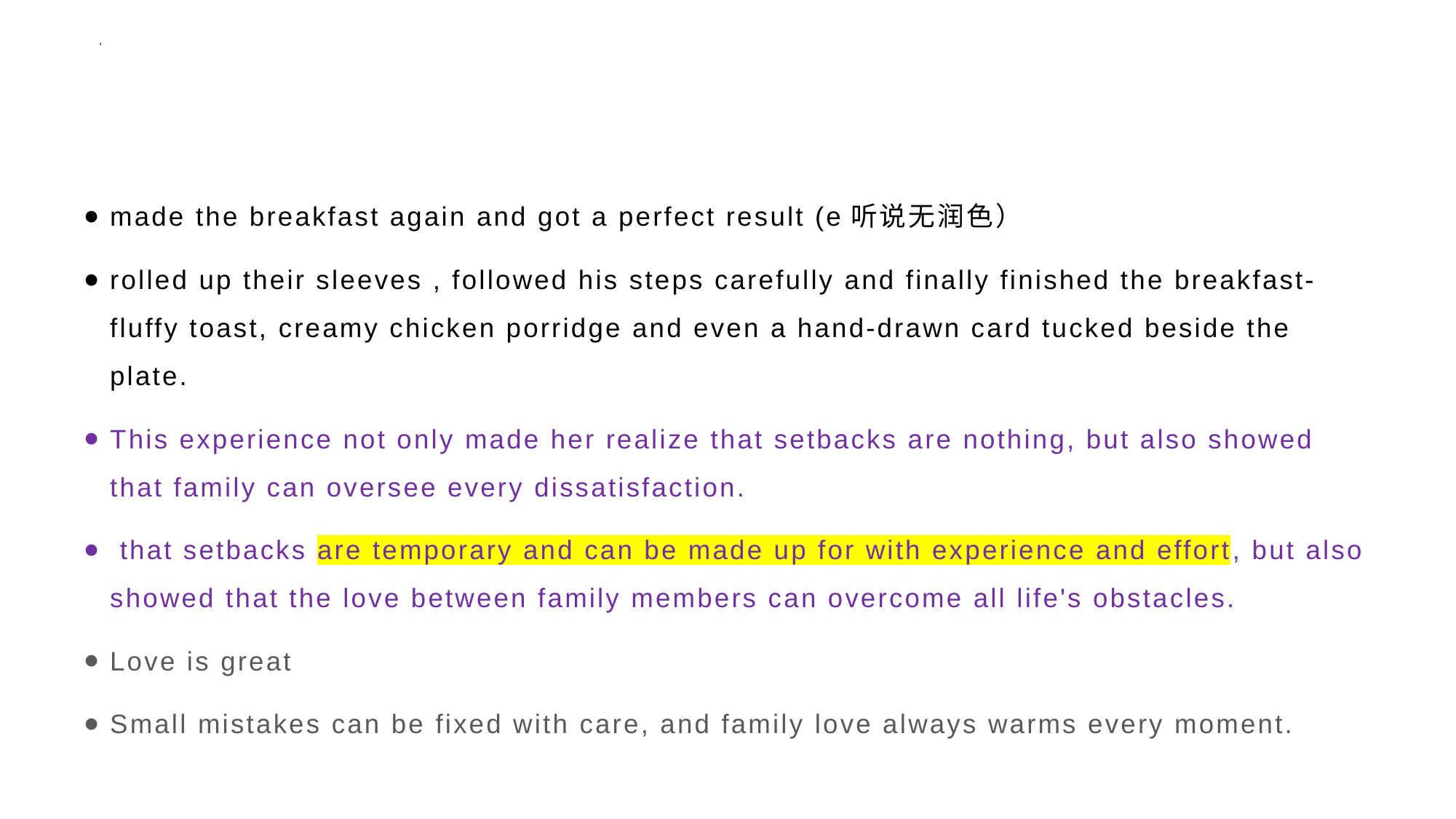

#
made the breakfast again and got a perfect result (e听说无润色）
rolled up their sleeves , followed his steps carefully and finally finished the breakfast-fluffy toast, creamy chicken porridge and even a hand-drawn card tucked beside the plate.
This experience not only made her realize that setbacks are nothing, but also showed that family can oversee every dissatisfaction.
 that setbacks are temporary and can be made up for with experience and effort, but also showed that the love between family members can overcome all life's obstacles.
Love is great
Small mistakes can be fixed with care, and family love always warms every moment.